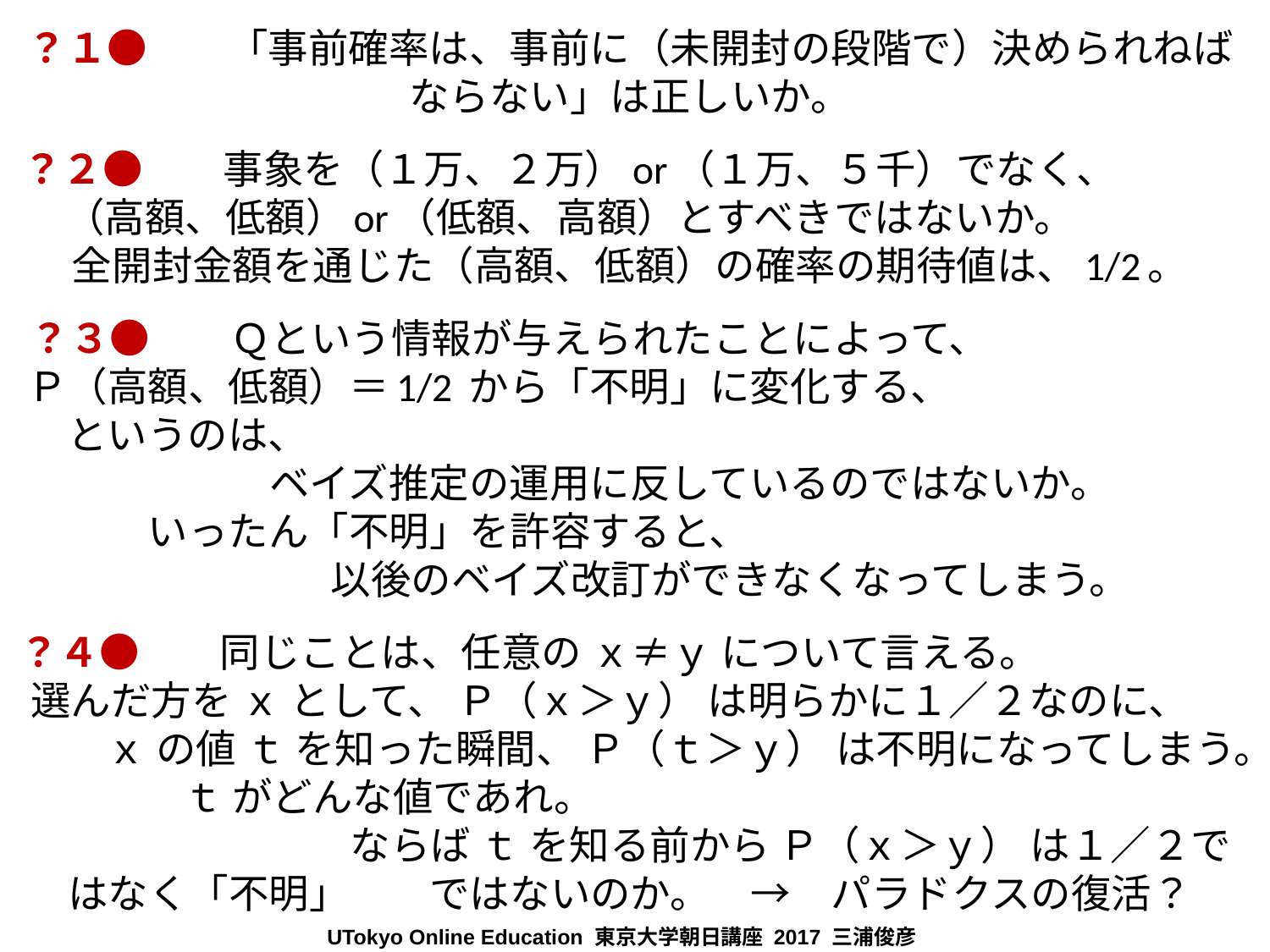

？１●　　「事前確率は、事前に（未開封の段階で）決められねばならない」は正しいか。

？２●　　事象を（１万、２万）or（１万、５千）でなく、　　　　（高額、低額）or（低額、高額）とすべきではないか。　　　　全開封金額を通じた（高額、低額）の確率の期待値は、1/2。

？３●　　Ｑという情報が与えられたことによって、　　　　　　Ｐ（高額、低額）＝1/2 から「不明」に変化する、　　　　　　　　というのは、　　　　　　　　　　　　　　　　　　　　　　　　　　　　　ベイズ推定の運用に反しているのではないか。　　　　　　いったん「不明」を許容すると、　　　　　　　　　　　　　　　　　以後のベイズ改訂ができなくなってしまう。

？４●　　同じことは、任意の ｘ≠ｙ について言える。　　　　　選んだ方を ｘ として、 Ｐ（ｘ＞ｙ） は明らかに１／２なのに、　　　ｘ の値 ｔ を知った瞬間、 Ｐ（ｔ＞ｙ） は不明になってしまう。　　　　ｔ がどんな値であれ。　　　　　　　　　　　　　　　　　　　　　　　　ならば ｔ を知る前から Ｐ（ｘ＞ｙ） は１／２ではなく「不明」　　ではないのか。　→　パラドクスの復活？
UTokyo Online Education 東京大学朝日講座 2017 三浦俊彦　CC BY-NC-ND